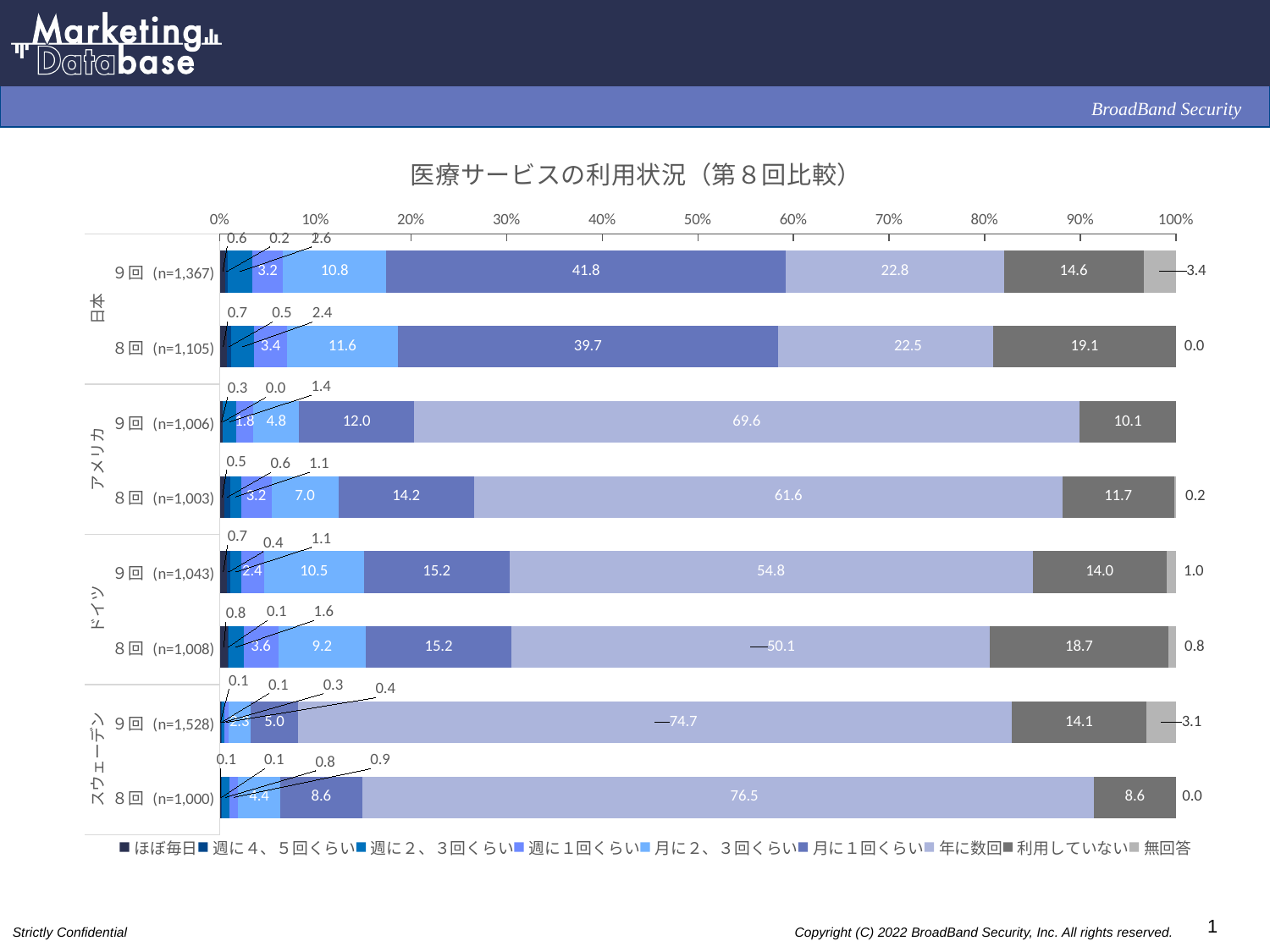

### Chart: 医療サービスの利用状況（第８回比較）

| Category | ほぼ毎日 | 週に４、５回くらい | 週に２、３回くらい | 週に１回くらい | 月に２、３回くらい | 月に１回くらい | 年に数回 | 利用していない | 無回答 |
|---|---|---|---|---|---|---|---|---|---|
| ９回 (n=1,367) | 0.6 | 0.2 | 2.6 | 3.2 | 10.8 | 41.8 | 22.8 | 14.6 | 3.4 |
| ８回 (n=1,105) | 0.7 | 0.5 | 2.4 | 3.4 | 11.6 | 39.7 | 22.5 | 19.1 | 0.0 |
| ９回 (n=1,006) | 0.3 | 0.0 | 1.4 | 1.8 | 4.8 | 12.0 | 69.6 | 10.1 | 0.0 |
| ８回 (n=1,003) | 0.5 | 0.6 | 1.1 | 3.2 | 7.0 | 14.2 | 61.6 | 11.7 | 0.2 |
| ９回 (n=1,043) | 0.7 | 0.4 | 1.1 | 2.4 | 10.5 | 15.2 | 54.8 | 14.0 | 1.0 |
| ８回 (n=1,008) | 0.8 | 0.1 | 1.6 | 3.6 | 9.2 | 15.2 | 50.1 | 18.7 | 0.8 |
| ９回 (n=1,528) | 0.1 | 0.1 | 0.3 | 0.4 | 2.3 | 5.0 | 74.7 | 14.1 | 3.1 |
| ８回 (n=1,000) | 0.1 | 0.1 | 0.8 | 0.9 | 4.4 | 8.6 | 76.5 | 8.6 | 0.0 |